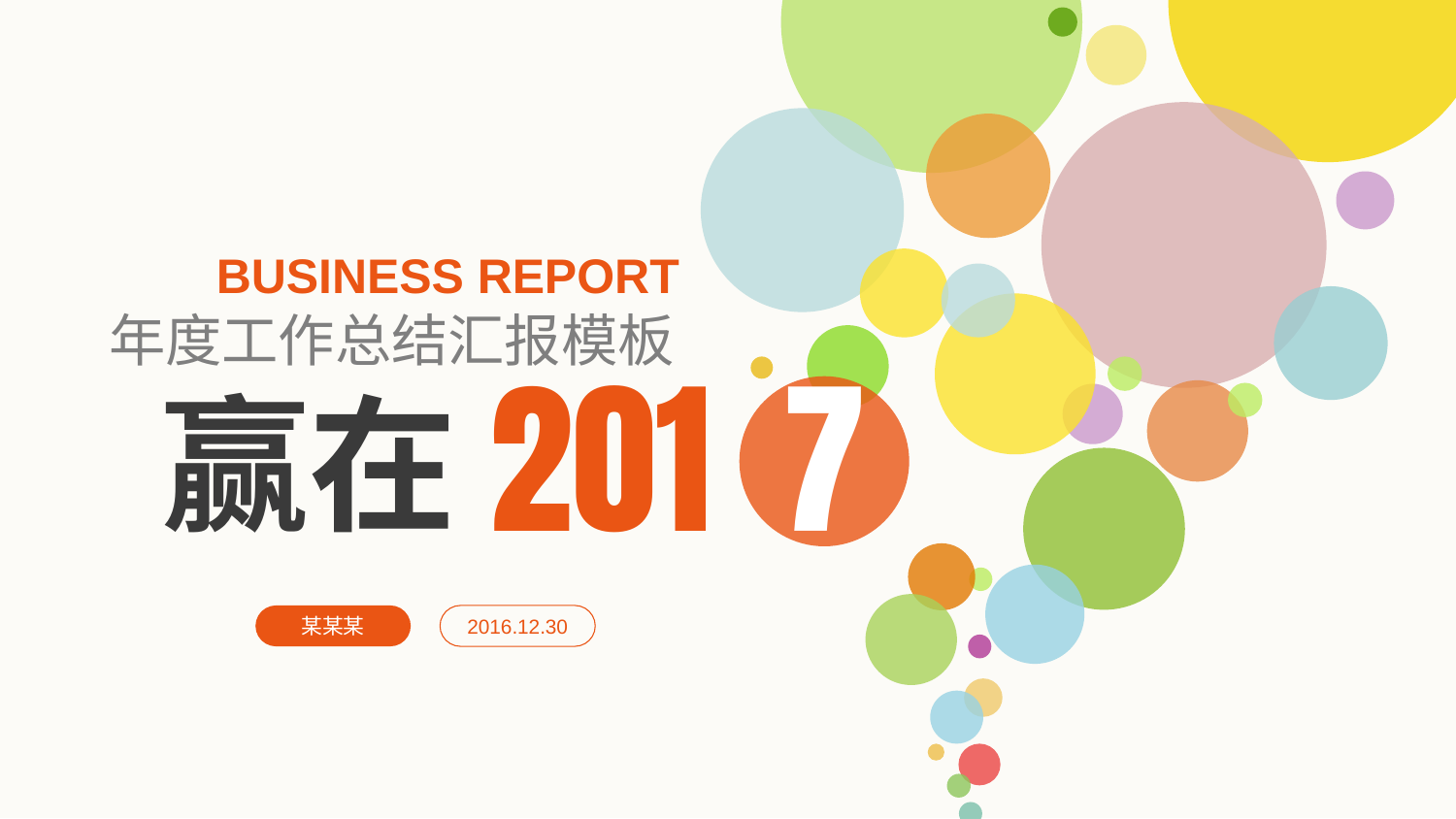

BUSINESS REPORT

年度工作总结汇报模板

201
7
赢在

某某某
2016.12.30